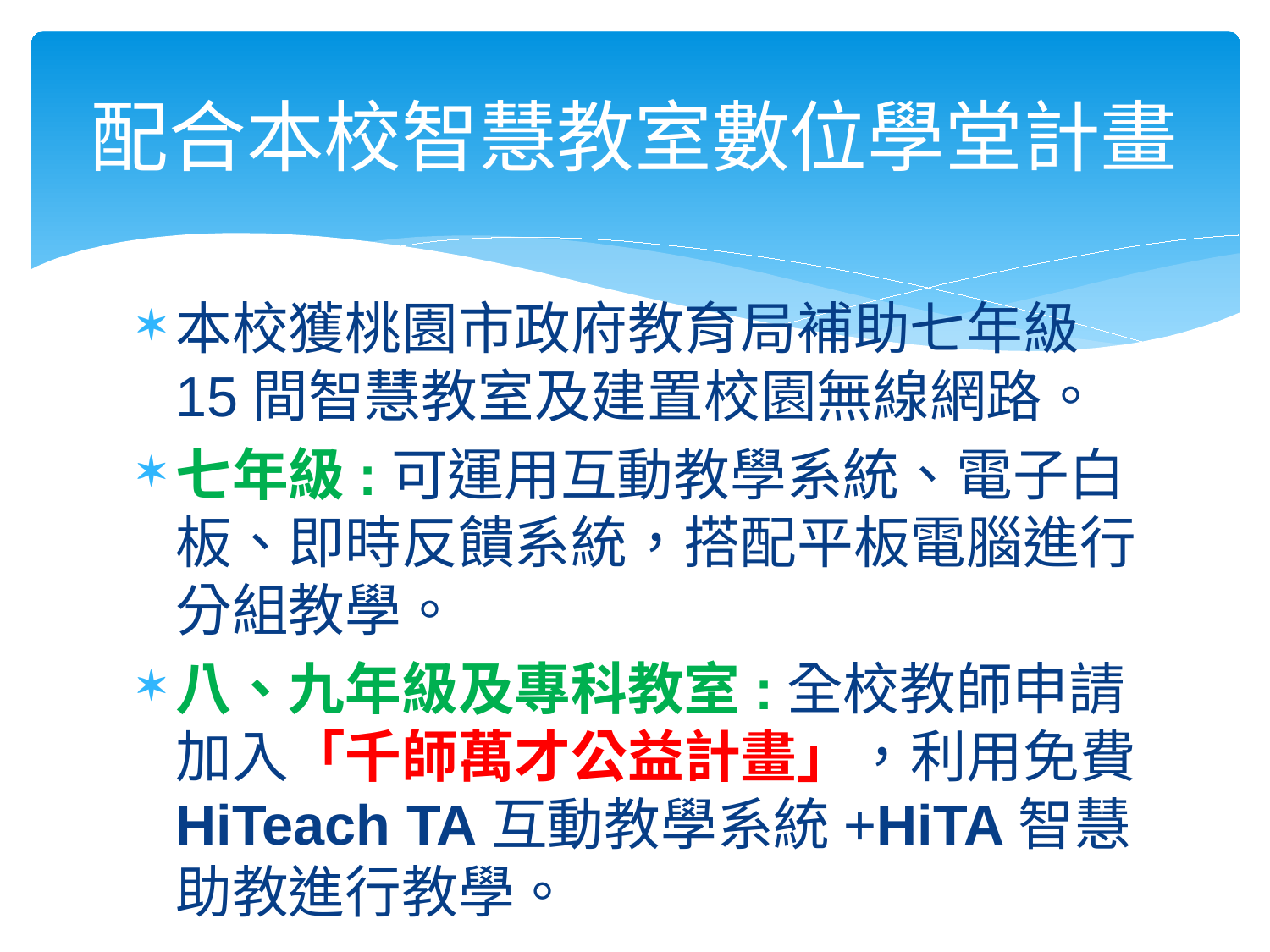

# 配合本校智慧教室數位學堂計畫
本校獲桃園市政府教育局補助七年級15間智慧教室及建置校園無線網路。
七年級:可運用互動教學系統、電子白板、即時反饋系統，搭配平板電腦進行分組教學。
八、九年級及專科教室:全校教師申請加入「千師萬才公益計畫」，利用免費HiTeach TA互動教學系統+HiTA智慧助教進行教學。